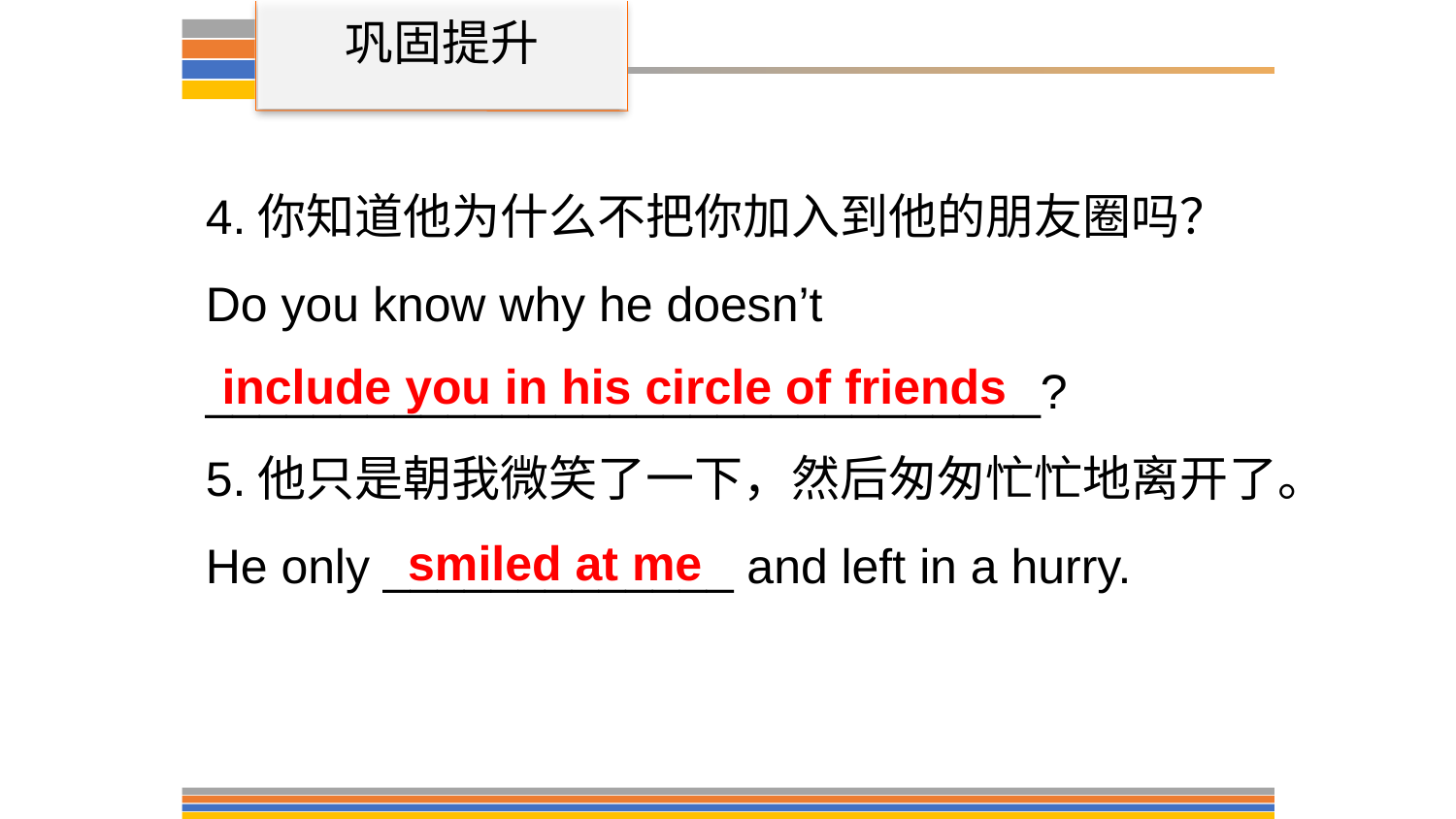

巩固提升

4.你知道他为什么不把你加入到他的朋友圈吗？
Do you know why he doesn’t _______________________________?
5.他只是朝我微笑了一下，然后匆匆忙忙地离开了。
He only _____________ and left in a hurry.
include you in his circle of friends
smiled at me